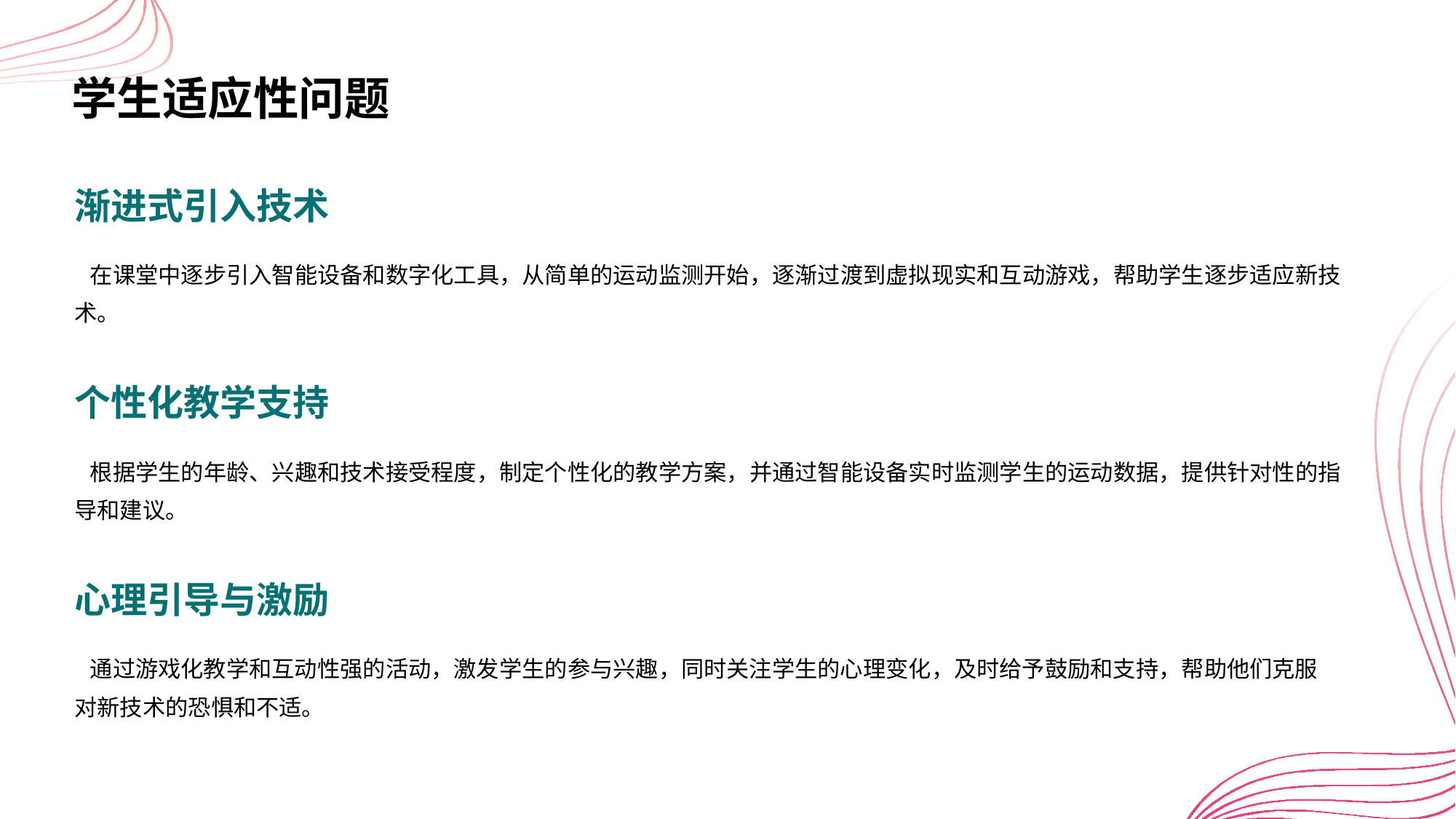

学生适应性问题
渐进式引入技术
  在课堂中逐步引入智能设备和数字化工具，从简单的运动监测开始，逐渐过渡到虚拟现实和互动游戏，帮助学生逐步适应新技术。
个性化教学支持
  根据学生的年龄、兴趣和技术接受程度，制定个性化的教学方案，并通过智能设备实时监测学生的运动数据，提供针对性的指导和建议。
心理引导与激励
  通过游戏化教学和互动性强的活动，激发学生的参与兴趣，同时关注学生的心理变化，及时给予鼓励和支持，帮助他们克服对新技术的恐惧和不适。